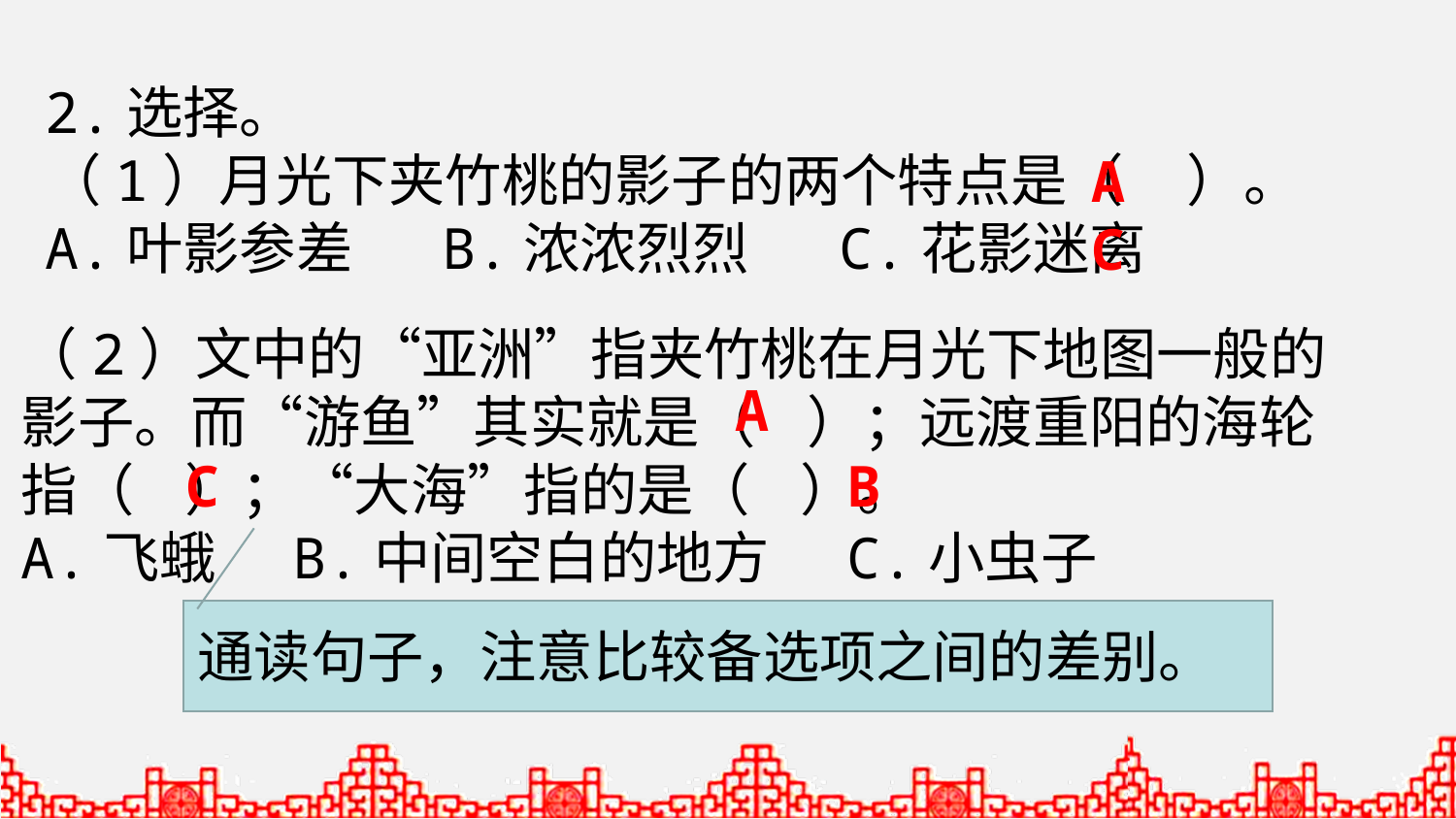

2.选择。
（1）月光下夹竹桃的影子的两个特点是（     ）。
A.叶影参差      B.浓浓烈烈      C.花影迷离
A C
（2）文中的“亚洲”指夹竹桃在月光下地图一般的影子。而“游鱼”其实就是（    ）；远渡重阳的海轮指（    ）；“大海”指的是（    ）。
A.飞蛾     B.中间空白的地方     C.小虫子
A
 C
B
通读句子，注意比较备选项之间的差别。